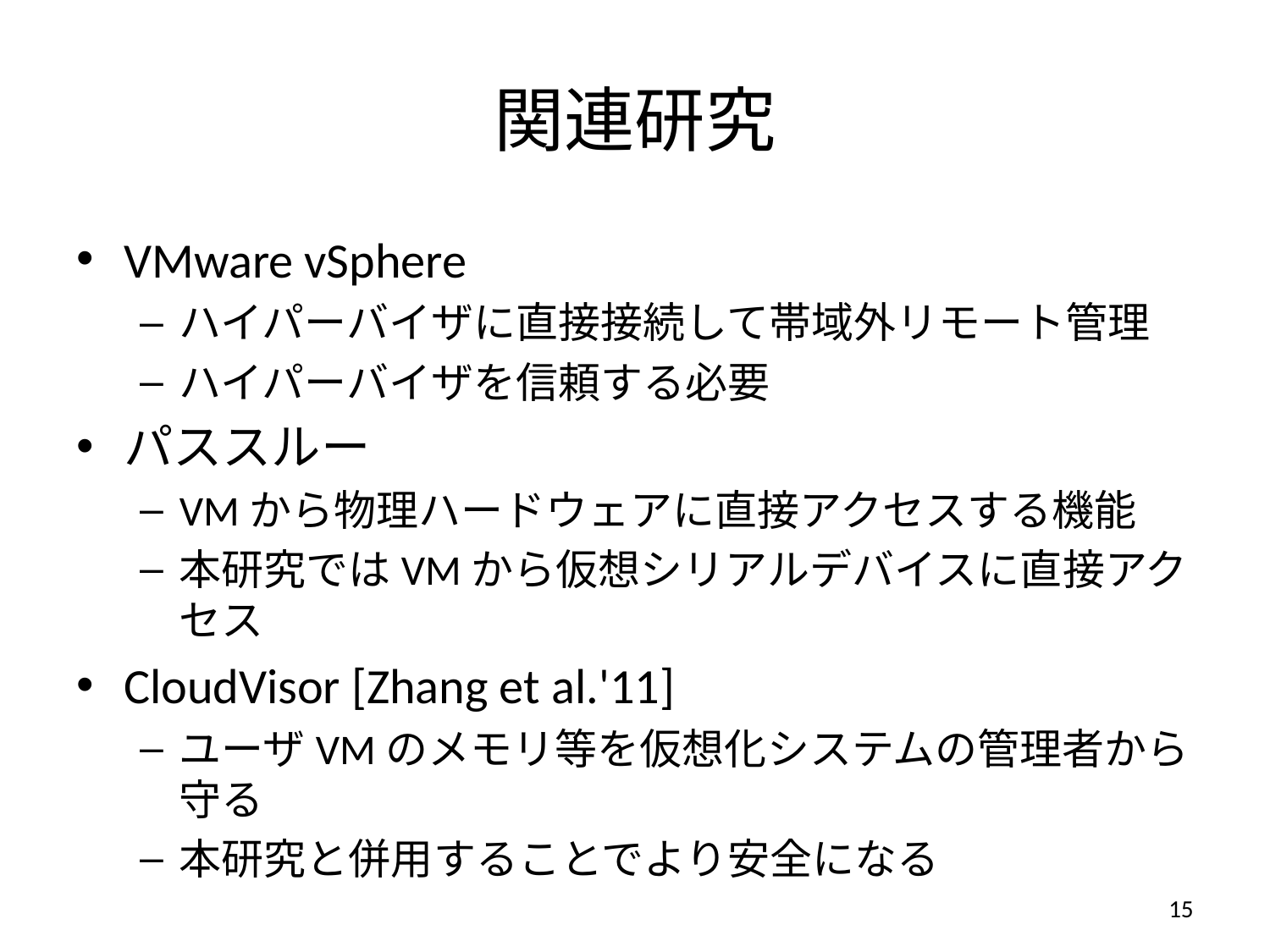

# 関連研究
VMware vSphere
ハイパーバイザに直接接続して帯域外リモート管理
ハイパーバイザを信頼する必要
パススルー
VMから物理ハードウェアに直接アクセスする機能
本研究ではVMから仮想シリアルデバイスに直接アクセス
CloudVisor [Zhang et al.'11]
ユーザVMのメモリ等を仮想化システムの管理者から守る
本研究と併用することでより安全になる

15